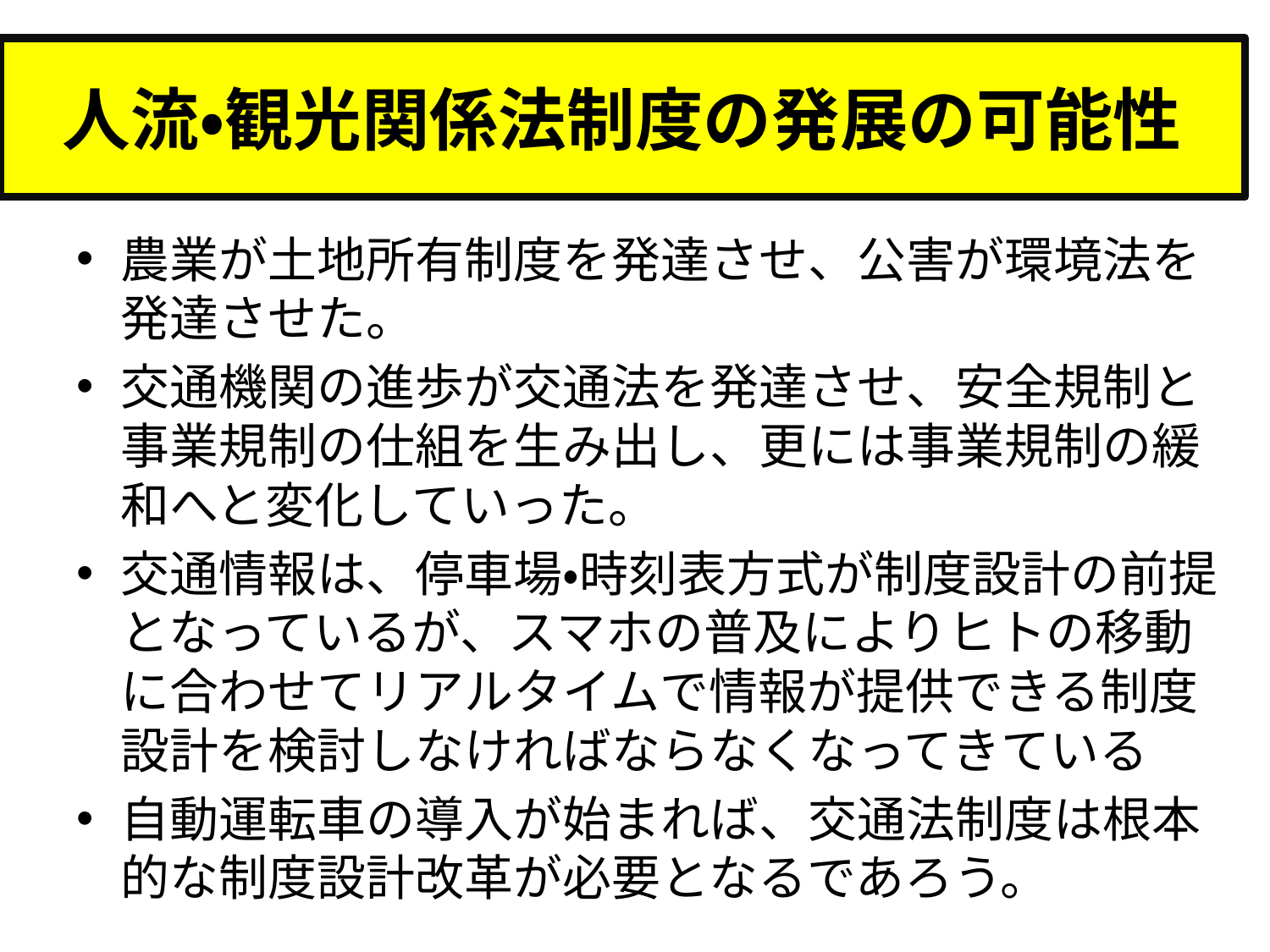

# 人流・観光関係法制度の発展の可能性
農業が土地所有制度を発達させ、公害が環境法を発達させた。
交通機関の進歩が交通法を発達させ、安全規制と事業規制の仕組を生み出し、更には事業規制の緩和へと変化していった。
交通情報は、停車場・時刻表方式が制度設計の前提となっているが、スマホの普及によりヒトの移動に合わせてリアルタイムで情報が提供できる制度設計を検討しなければならなくなってきている
自動運転車の導入が始まれば、交通法制度は根本的な制度設計改革が必要となるであろう。